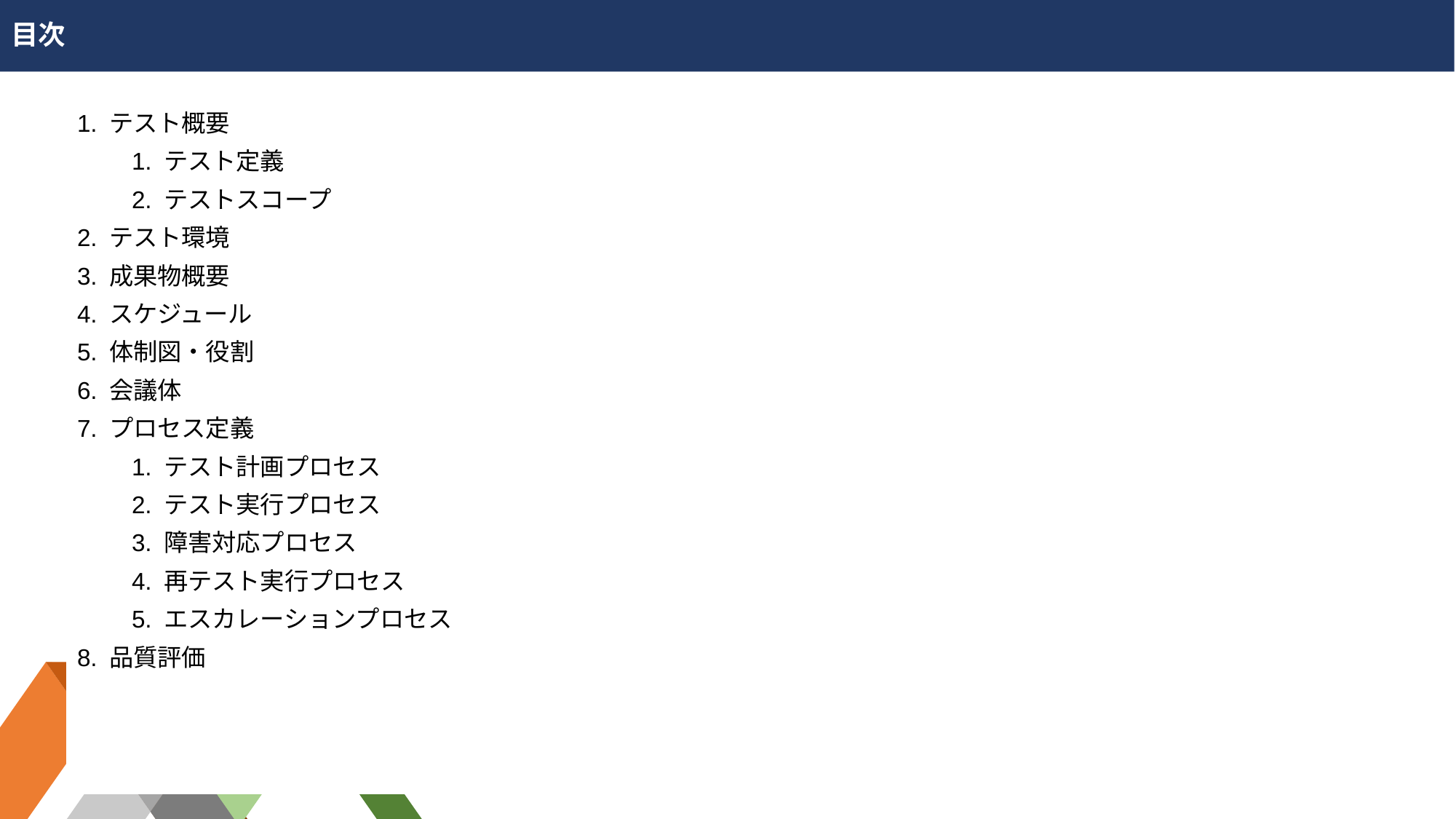

# 目次
テスト概要
テスト定義
テストスコープ
テスト環境
成果物概要
スケジュール
体制図・役割
会議体
プロセス定義
テスト計画プロセス
テスト実行プロセス
障害対応プロセス
再テスト実行プロセス
エスカレーションプロセス
品質評価